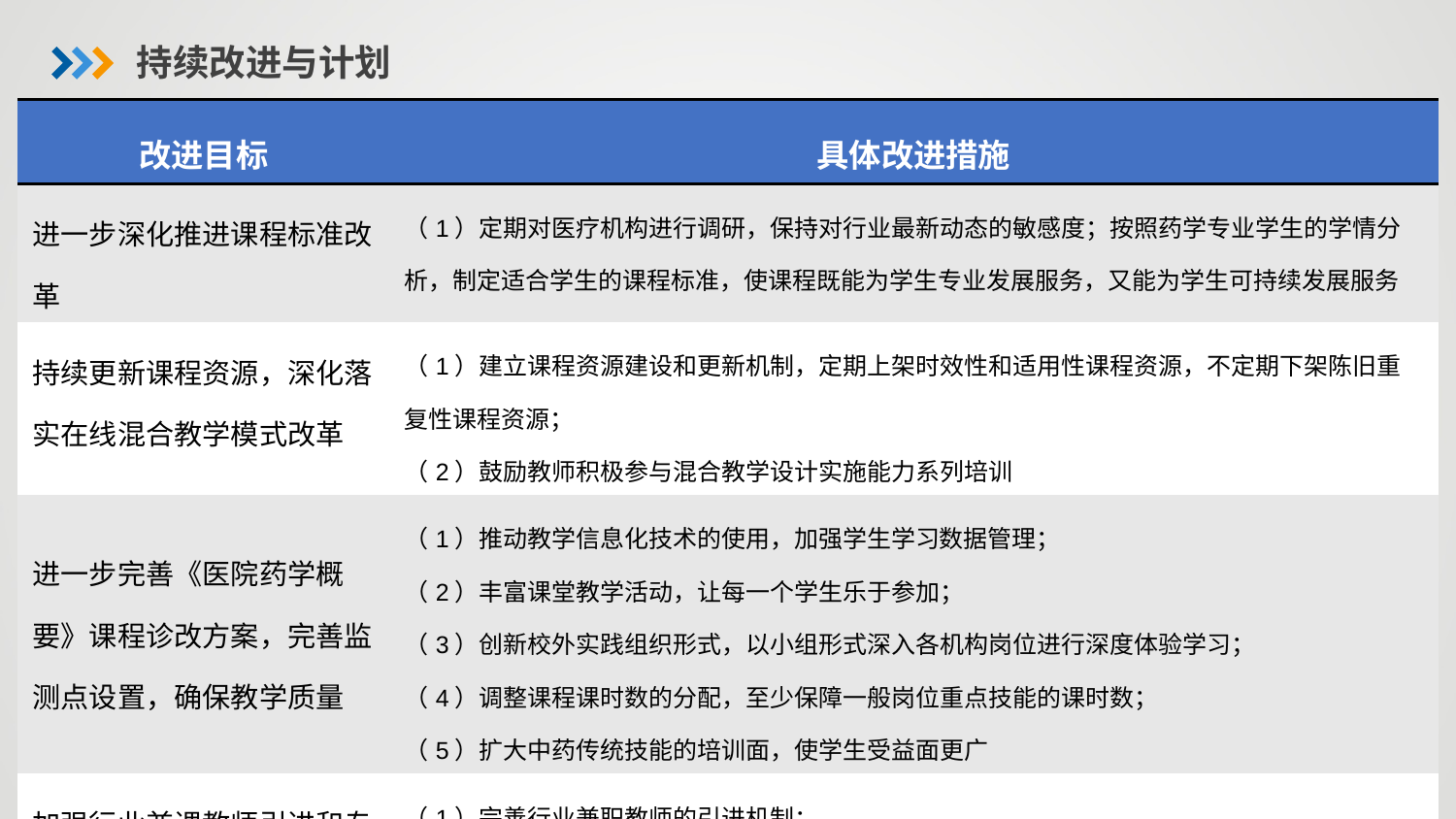

持续改进与计划
| 改进目标 | 具体改进措施 |
| --- | --- |
| 进一步深化推进课程标准改革 | （1）定期对医疗机构进行调研，保持对行业最新动态的敏感度；按照药学专业学生的学情分析，制定适合学生的课程标准，使课程既能为学生专业发展服务，又能为学生可持续发展服务 |
| 持续更新课程资源，深化落实在线混合教学模式改革 | （1）建立课程资源建设和更新机制，定期上架时效性和适用性课程资源，不定期下架陈旧重复性课程资源； （2）鼓励教师积极参与混合教学设计实施能力系列培训 |
| 进一步完善《医院药学概要》课程诊改方案，完善监测点设置，确保教学质量 | （1）推动教学信息化技术的使用，加强学生学习数据管理； （2）丰富课堂教学活动，让每一个学生乐于参加； （3）创新校外实践组织形式，以小组形式深入各机构岗位进行深度体验学习； （4）调整课程课时数的分配，至少保障一般岗位重点技能的课时数； （5）扩大中药传统技能的培训面，使学生受益面更广 |
| 加强行业兼课教师引进和专职教师行业一线锻炼 | （1）完善行业兼职教师的引进机制； （2）鼓励教师充分利用寒暑假和脱产顶岗制度深入医疗机构进行长短期见习 |